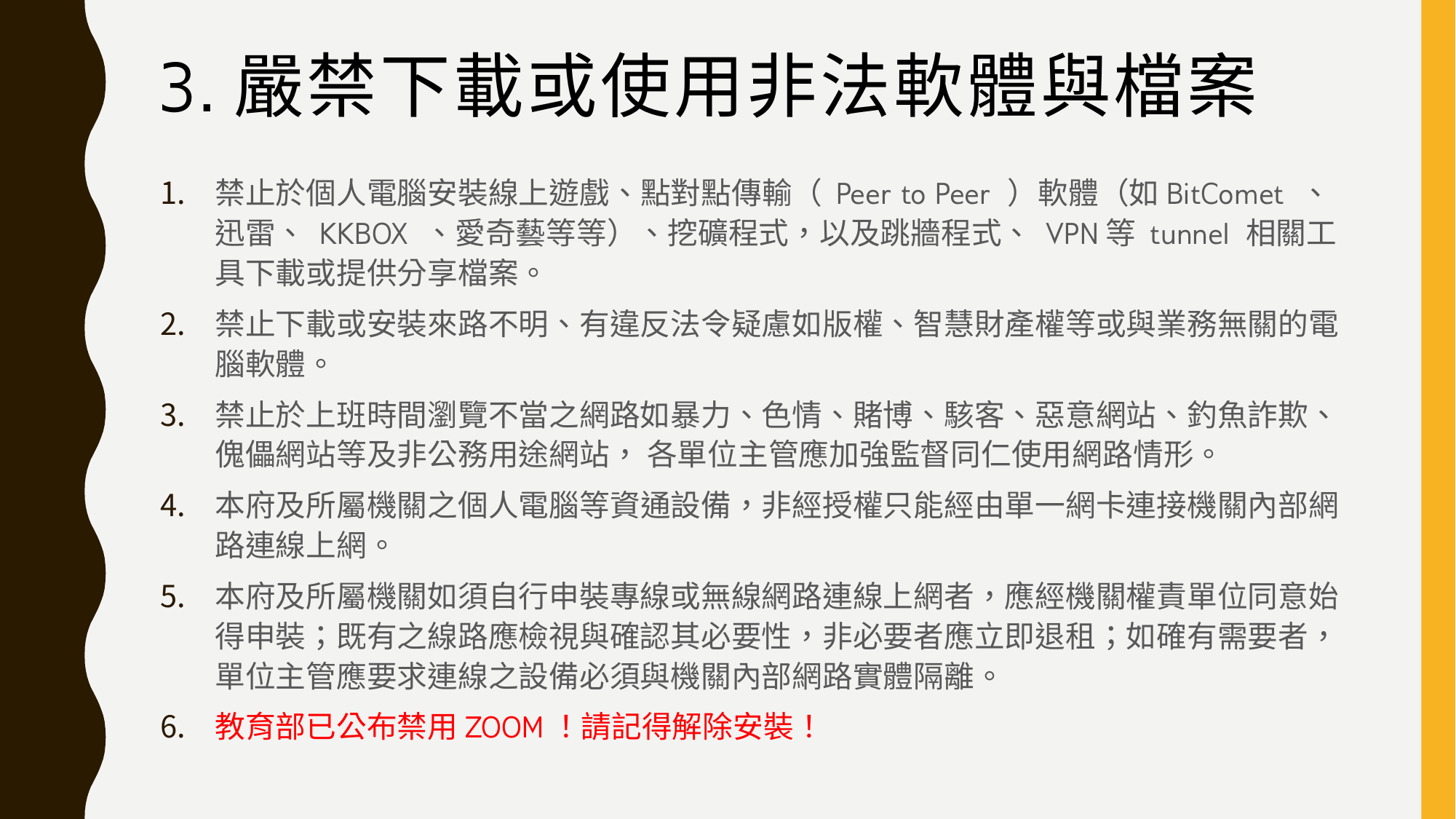

# 3.嚴禁下載或使用非法軟體與檔案
禁止於個人電腦安裝線上遊戲、點對點傳輸（ Peer to Peer ）軟體（如BitComet 、迅雷、 KKBOX 、愛奇藝等等）、挖礦程式，以及跳牆程式、 VPN等 tunnel 相關工具下載或提供分享檔案。
禁止下載或安裝來路不明、有違反法令疑慮如版權、智慧財產權等或與業務無關的電腦軟體。
禁止於上班時間瀏覽不當之網路如暴力、色情、賭博、駭客、惡意網站、釣魚詐欺、傀儡網站等及非公務用途網站， 各單位主管應加強監督同仁使用網路情形。
本府及所屬機關之個人電腦等資通設備，非經授權只能經由單一網卡連接機關內部網路連線上網。
本府及所屬機關如須自行申裝專線或無線網路連線上網者，應經機關權責單位同意始得申裝；既有之線路應檢視與確認其必要性，非必要者應立即退租；如確有需要者，單位主管應要求連線之設備必須與機關內部網路實體隔離。
教育部已公布禁用ZOOM！請記得解除安裝！